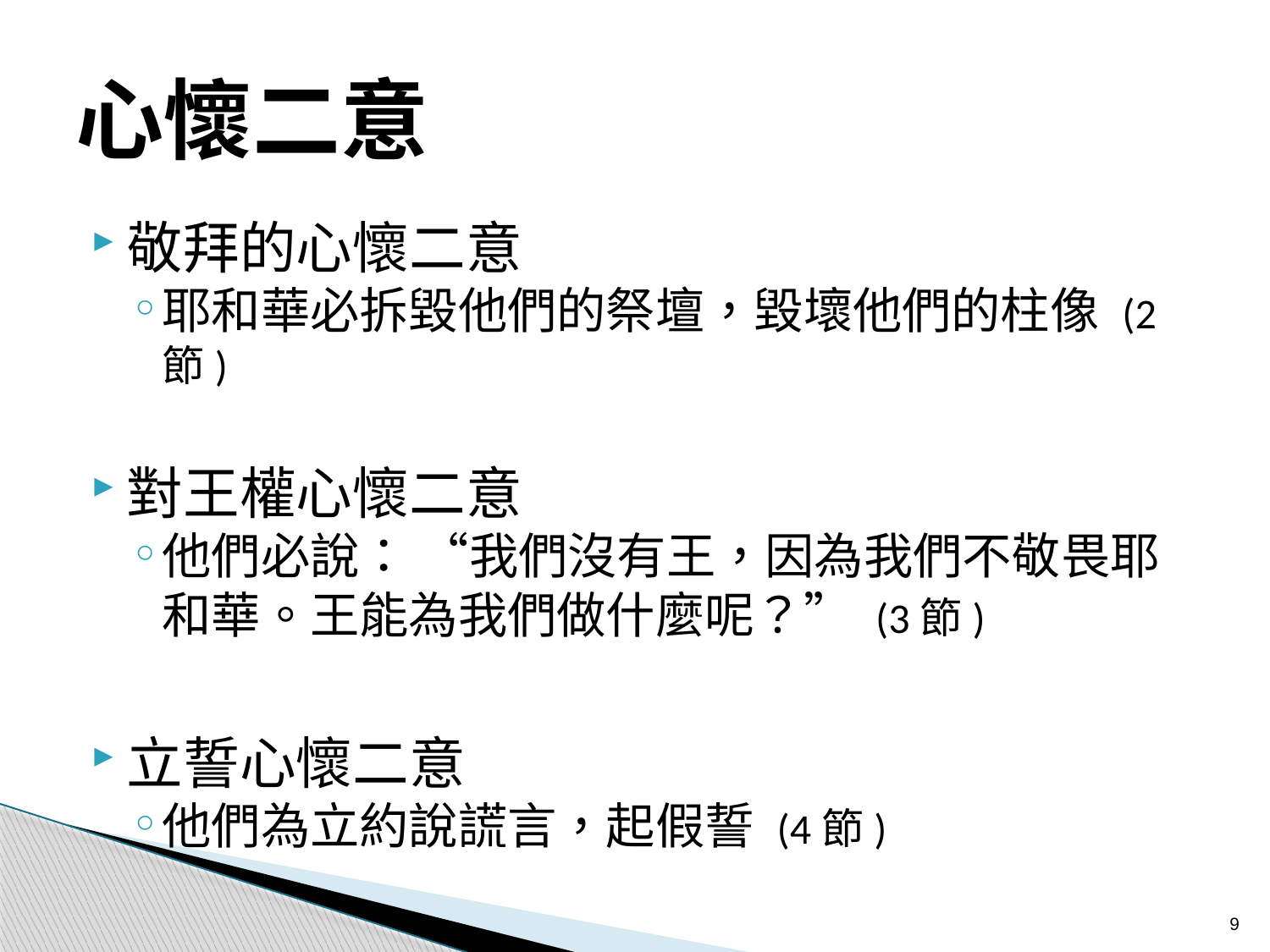

# 心懷二意
敬拜的心懷二意
耶和華必拆毀他們的祭壇，毀壞他們的柱像 (2節)

對王權心懷二意
他們必說： “我們沒有王，因為我們不敬畏耶和華。王能為我們做什麼呢？” (3節)

立誓心懷二意
他們為立約說謊言，起假誓 (4節)
9